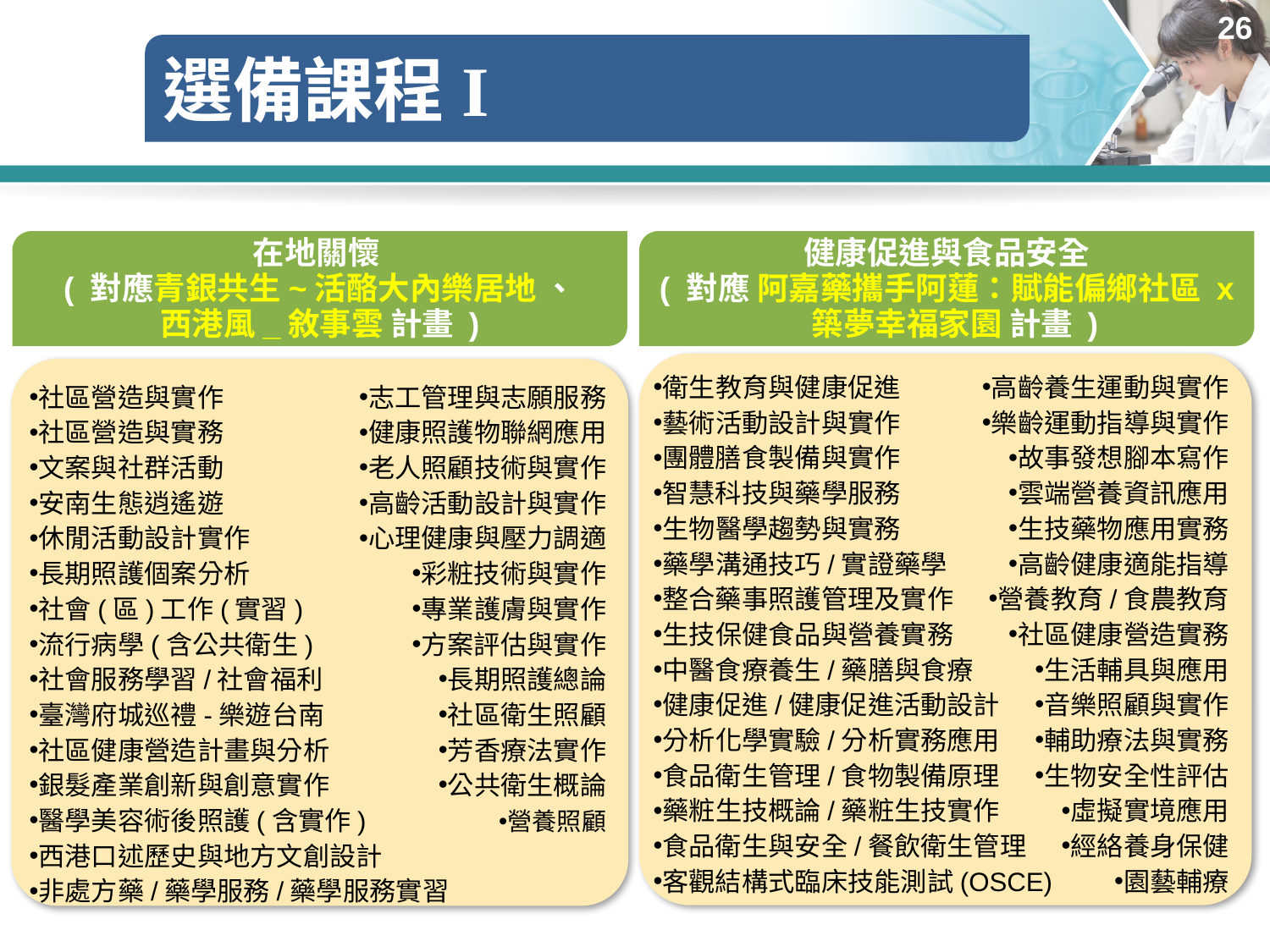

26
選備課程I
在地關懷
( 對應青銀共生~活酪大內樂居地 、
西港風_敘事雲 計畫 )
健康促進與食品安全
( 對應 阿嘉藥攜手阿蓮：賦能偏鄉社區 x  築夢幸福家園 計畫 )

衛生教育與健康促進
藝術活動設計與實作
團體膳食製備與實作
智慧科技與藥學服務
生物醫學趨勢與實務
藥學溝通技巧/實證藥學
整合藥事照護管理及實作
生技保健食品與營養實務
中醫食療養生/藥膳與食療
健康促進/健康促進活動設計
分析化學實驗/分析實務應用
食品衛生管理/食物製備原理
藥粧生技概論/藥粧生技實作
食品衛生與安全/餐飲衛生管理
客觀結構式臨床技能測試(OSCE)
高齡養生運動與實作
樂齡運動指導與實作
故事發想腳本寫作
雲端營養資訊應用
生技藥物應用實務
高齡健康適能指導
營養教育/食農教育
社區健康營造實務
生活輔具與應用
音樂照顧與實作
輔助療法與實務
生物安全性評估
虛擬實境應用
經絡養身保健
園藝輔療

社區營造與實作
社區營造與實務
文案與社群活動
安南生態逍遙遊
休閒活動設計實作
長期照護個案分析
社會(區)工作(實習)
流行病學(含公共衛生)
社會服務學習/社會福利
臺灣府城巡禮-樂遊台南
社區健康營造計畫與分析
銀髮產業創新與創意實作
醫學美容術後照護(含實作)
西港口述歷史與地方文創設計
非處方藥/藥學服務/藥學服務實習
志工管理與志願服務
健康照護物聯網應用
老人照顧技術與實作
高齡活動設計與實作
心理健康與壓力調適
彩粧技術與實作
專業護膚與實作
方案評估與實作
長期照護總論
社區衛生照顧
芳香療法實作
公共衛生概論
營養照顧